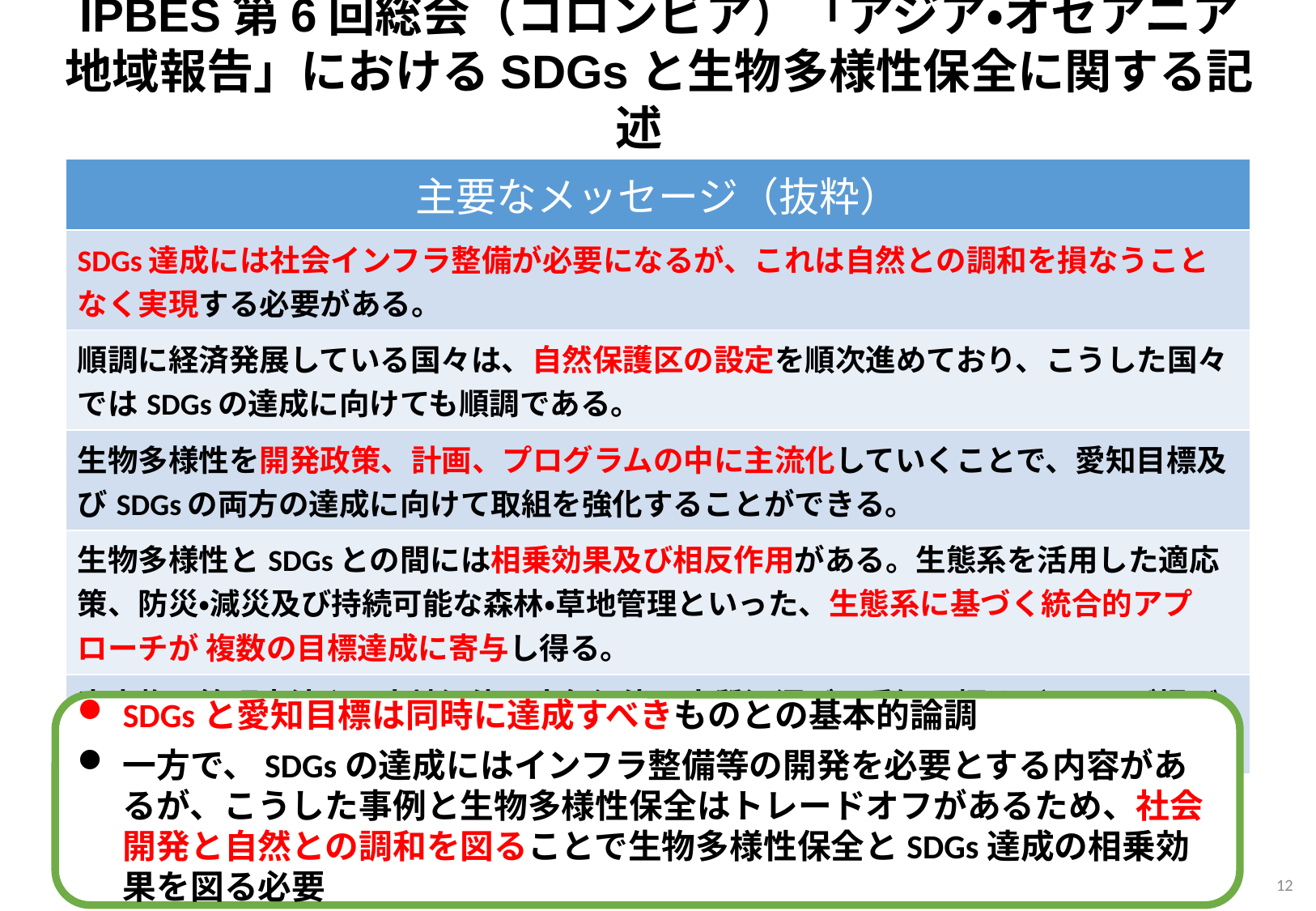

IPBES第6回総会（コロンビア）「アジア・オセアニア
地域報告」におけるSDGsと生物多様性保全に関する記述
| 主要なメッセージ（抜粋） |
| --- |
| SDGs達成には社会インフラ整備が必要になるが、これは自然との調和を損なうことなく実現する必要がある。 |
| 順調に経済発展している国々は、自然保護区の設定を順次進めており、こうした国々ではSDGsの達成に向けても順調である。 |
| 生物多様性を開発政策、計画、プログラムの中に主流化していくことで、愛知目標及びSDGsの両方の達成に向けて取組を強化することができる。 |
| 生物多様性とSDGsとの間には相乗効果及び相反作用がある。生態系を活用した適応策、防災・減災及び持続可能な森林・草地管理といった、生態系に基づく統合的アプローチが 複数の目標達成に寄与し得る。 |
| 廃棄物の管理方法や、土地汚染、大気汚染、水質汚濁が、愛知目標及びSDGsが掲げる 多くの目標に向けた取組の阻害要因になる。 |
SDGsと愛知目標は同時に達成すべきものとの基本的論調
一方で、SDGsの達成にはインフラ整備等の開発を必要とする内容があるが、こうした事例と生物多様性保全はトレードオフがあるため、社会開発と自然との調和を図ることで生物多様性保全とSDGs達成の相乗効果を図る必要
12